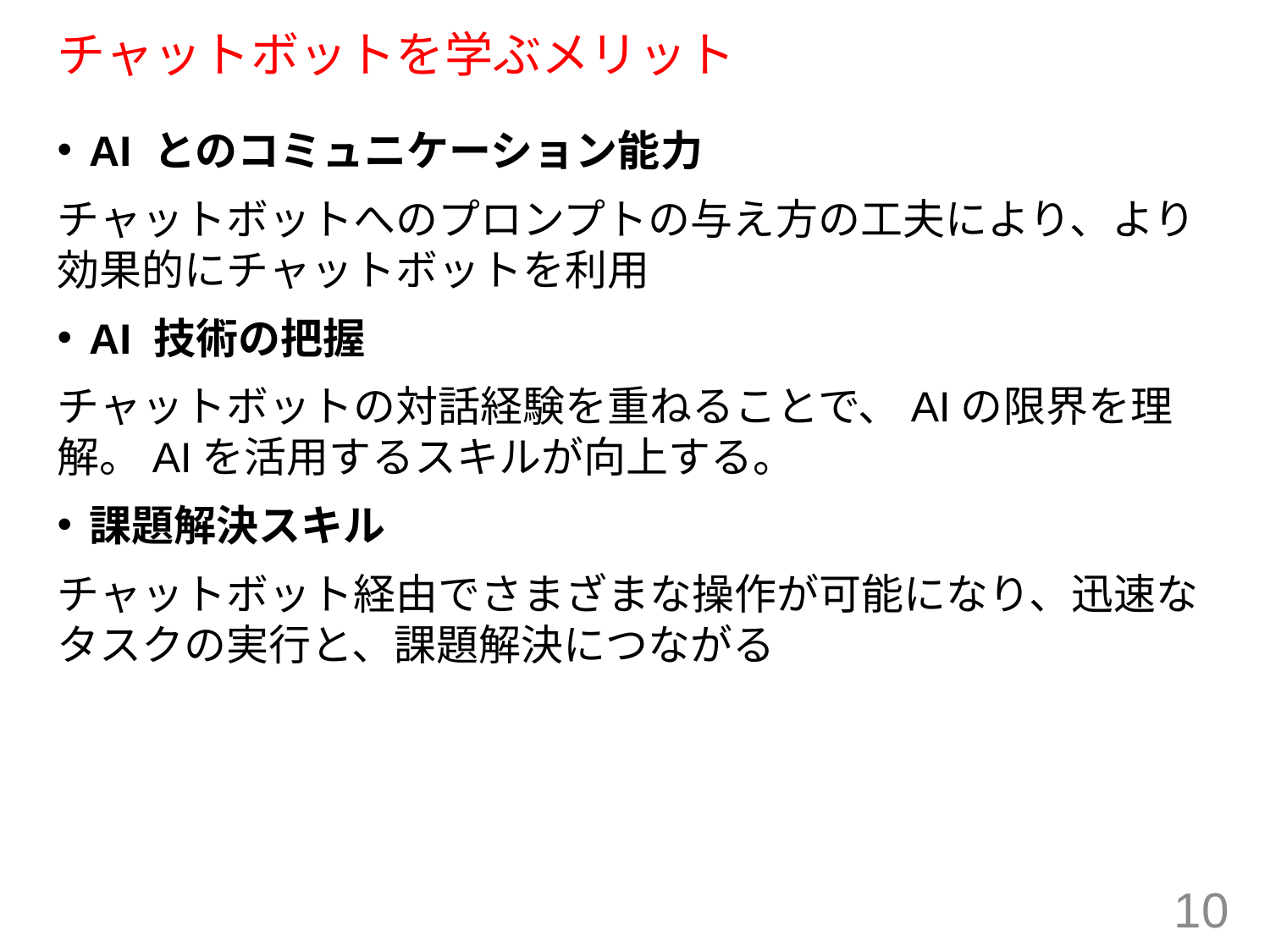

# チャットボットを学ぶメリット
AI とのコミュニケーション能力
チャットボットへのプロンプトの与え方の工夫により、より効果的にチャットボットを利用
AI 技術の把握
チャットボットの対話経験を重ねることで、AIの限界を理解。AIを活用するスキルが向上する。
課題解決スキル
チャットボット経由でさまざまな操作が可能になり、迅速なタスクの実行と、課題解決につながる

10